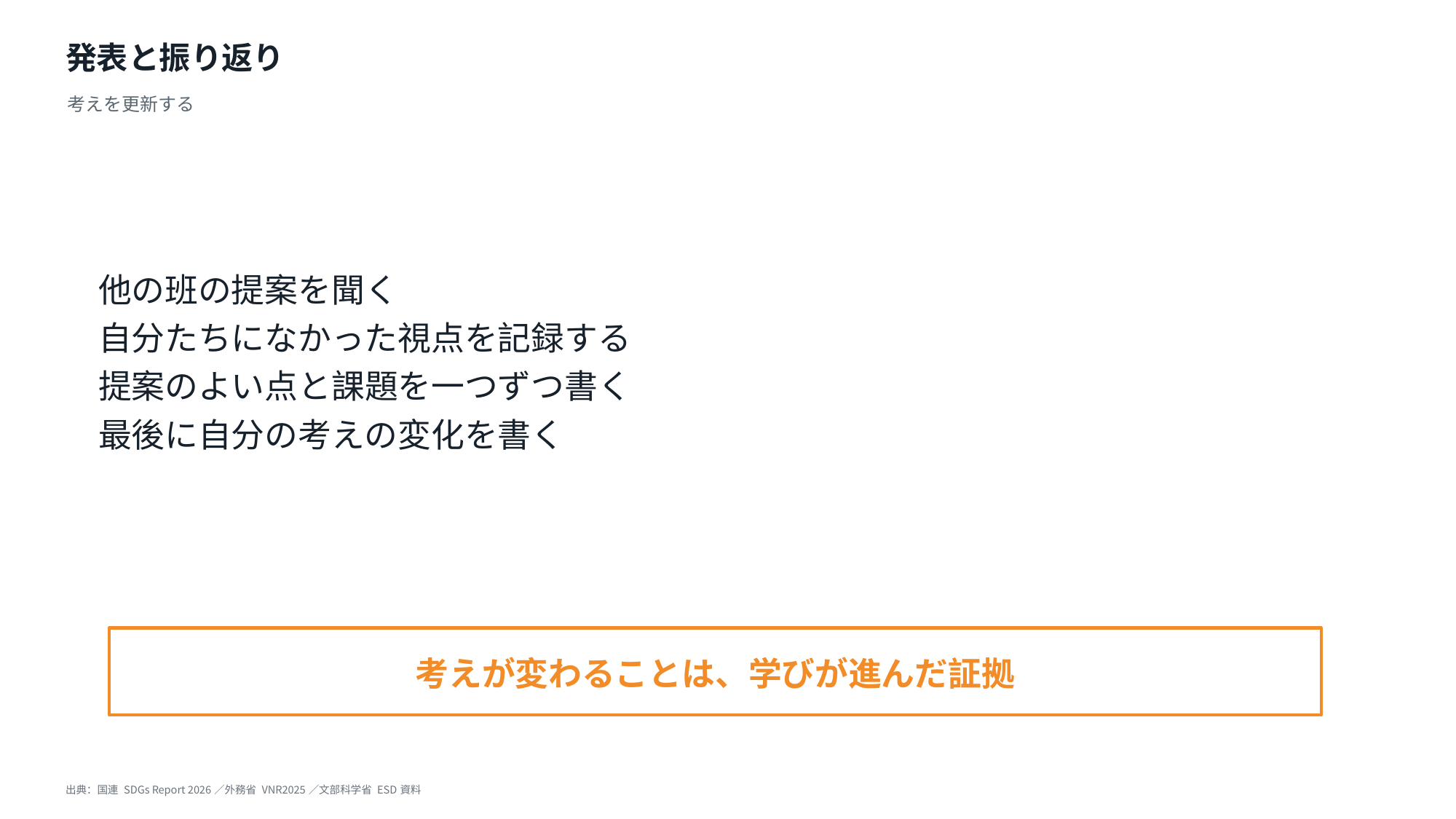

発表と振り返り
考えを更新する
他の班の提案を聞く
自分たちになかった視点を記録する
提案のよい点と課題を一つずつ書く
最後に自分の考えの変化を書く

考えが変わることは、学びが進んだ証拠
出典：国連 SDGs Report 2026／外務省 VNR2025／文部科学省 ESD資料